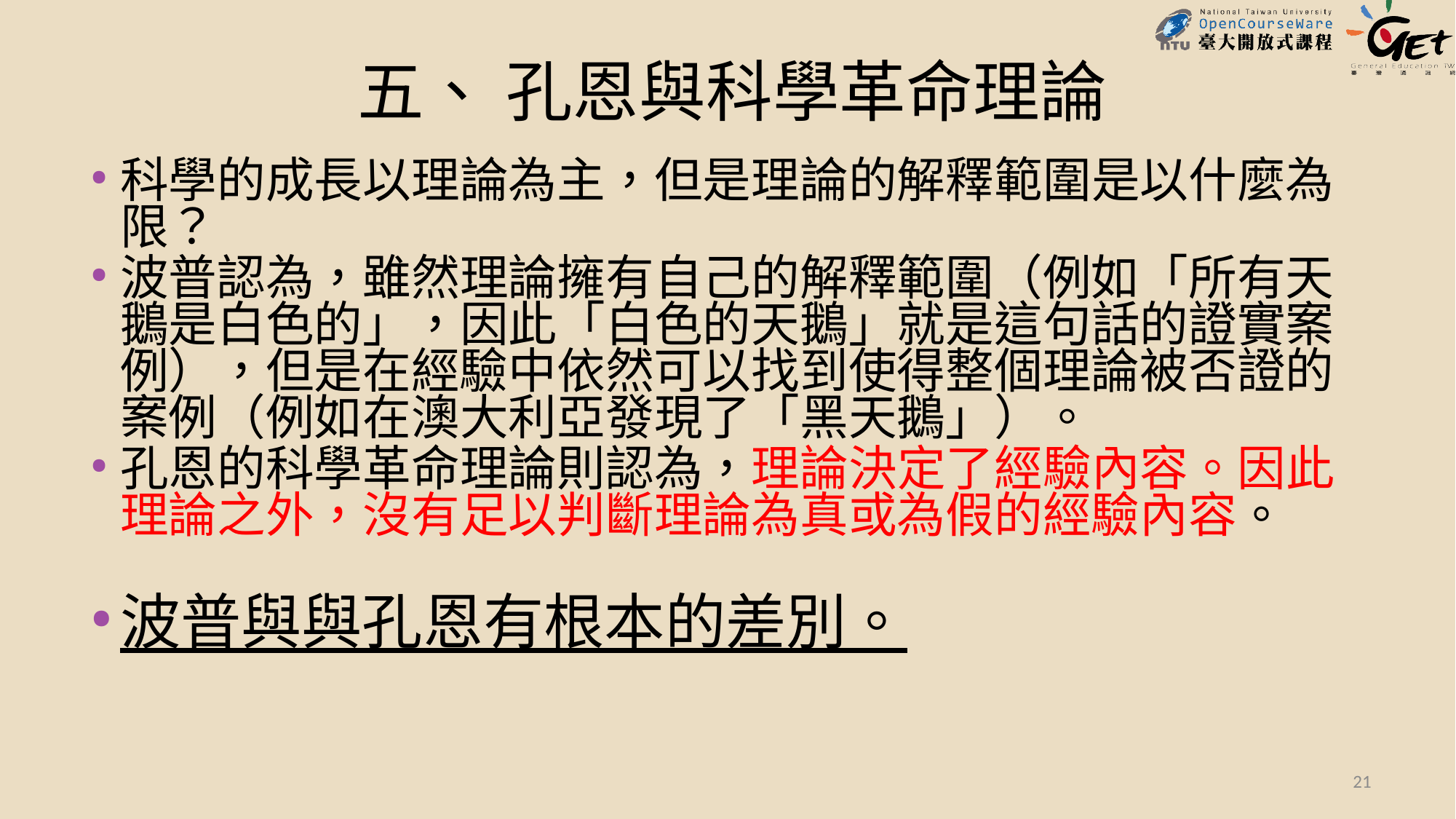

# 五、 孔恩與科學革命理論
科學的成長以理論為主，但是理論的解釋範圍是以什麼為限？
波普認為，雖然理論擁有自己的解釋範圍（例如「所有天鵝是白色的」，因此「白色的天鵝」就是這句話的證實案例），但是在經驗中依然可以找到使得整個理論被否證的案例（例如在澳大利亞發現了「黑天鵝」）。
孔恩的科學革命理論則認為，理論決定了經驗內容。因此理論之外，沒有足以判斷理論為真或為假的經驗內容。

波普與與孔恩有根本的差別。
21